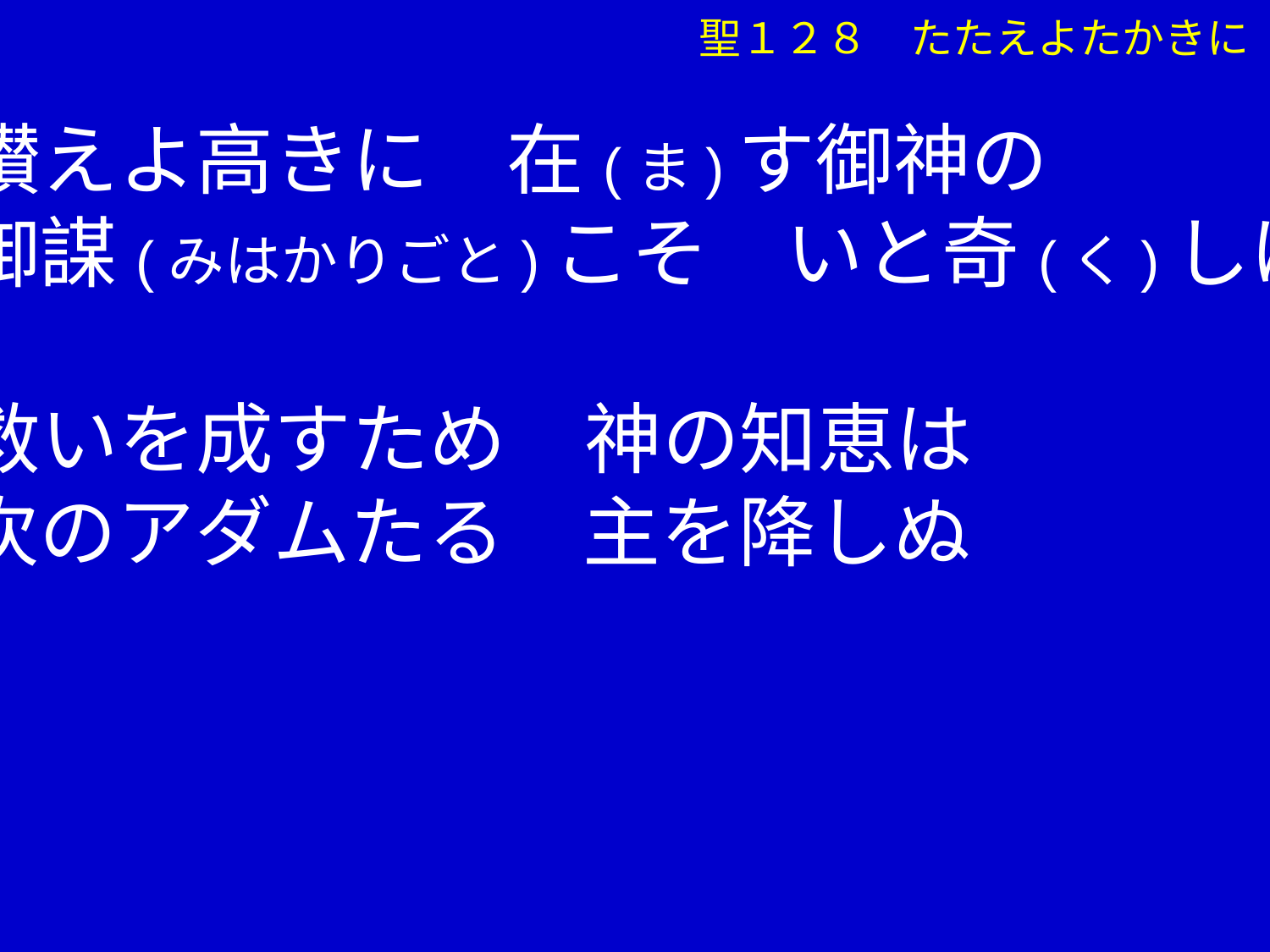

聖１２８　たたえよたかきに
①讃えよ高きに　在(ま)す御神の
　 御謀(みはかりごと)こそ　いと奇(く)しけれ

②救いを成すため　神の知恵は
　 次のアダムたる　主を降しぬ